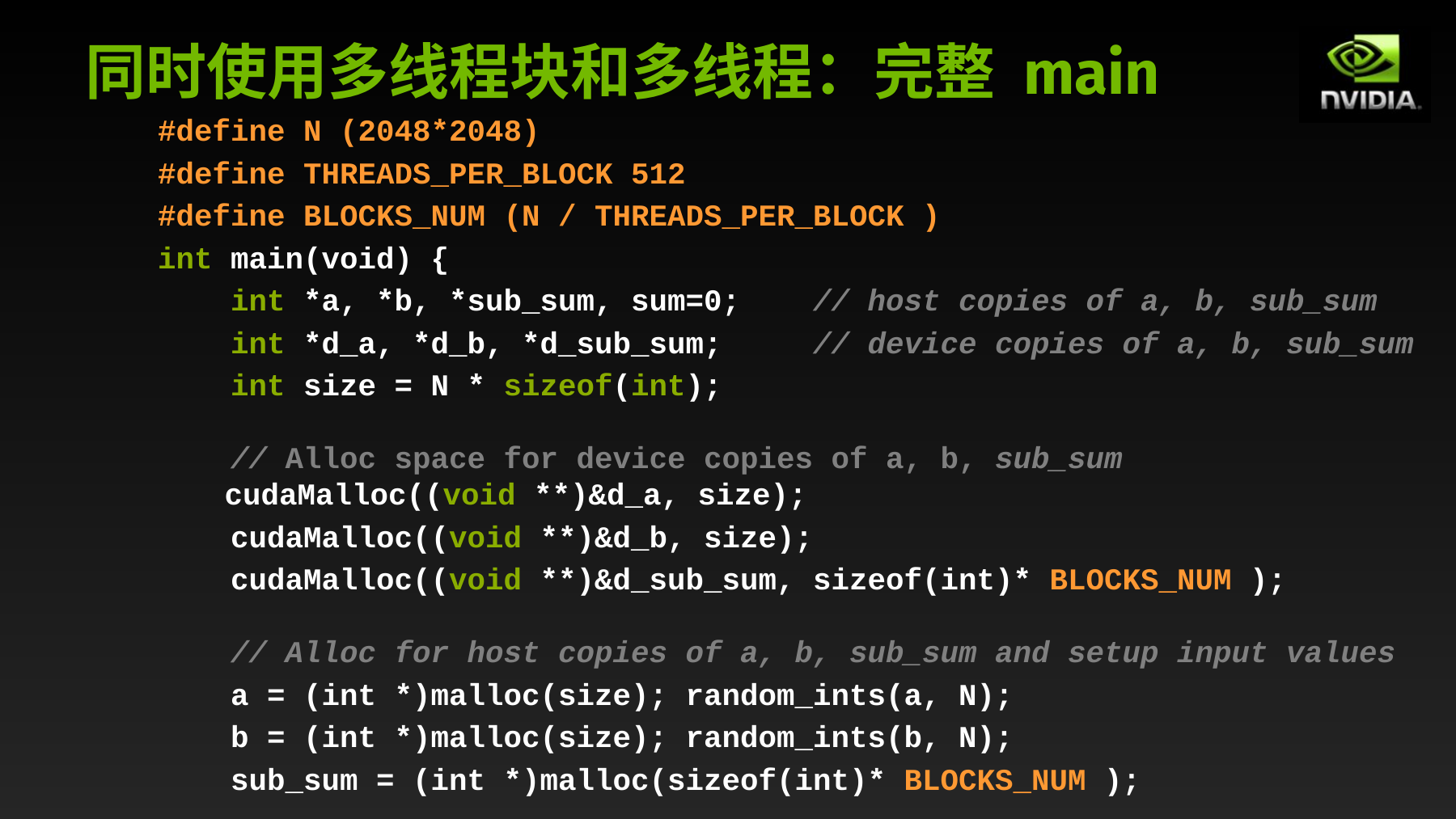

# 同时使用多线程块和多线程：完整 main
    #define N (2048*2048)
    #define THREADS_PER_BLOCK 512
    #define BLOCKS_NUM (N / THREADS_PER_BLOCK )
    int main(void) {
        int *a, *b, *sub_sum, sum=0;	// host copies of a, b, sub_sum
        int *d_a, *d_b, *d_sub_sum;	// device copies of a, b, sub_sum
        int size = N * sizeof(int);

        // Alloc space for device copies of a, b, sub_sum        		  	 cudaMalloc((void **)&d_a, size);
        cudaMalloc((void **)&d_b, size);
        cudaMalloc((void **)&d_sub_sum, sizeof(int)* BLOCKS_NUM );

        // Alloc for host copies of a, b, sub_sum and setup input values
        a = (int *)malloc(size); random_ints(a, N);
        b = (int *)malloc(size); random_ints(b, N);
        sub_sum = (int *)malloc(sizeof(int)* BLOCKS_NUM );